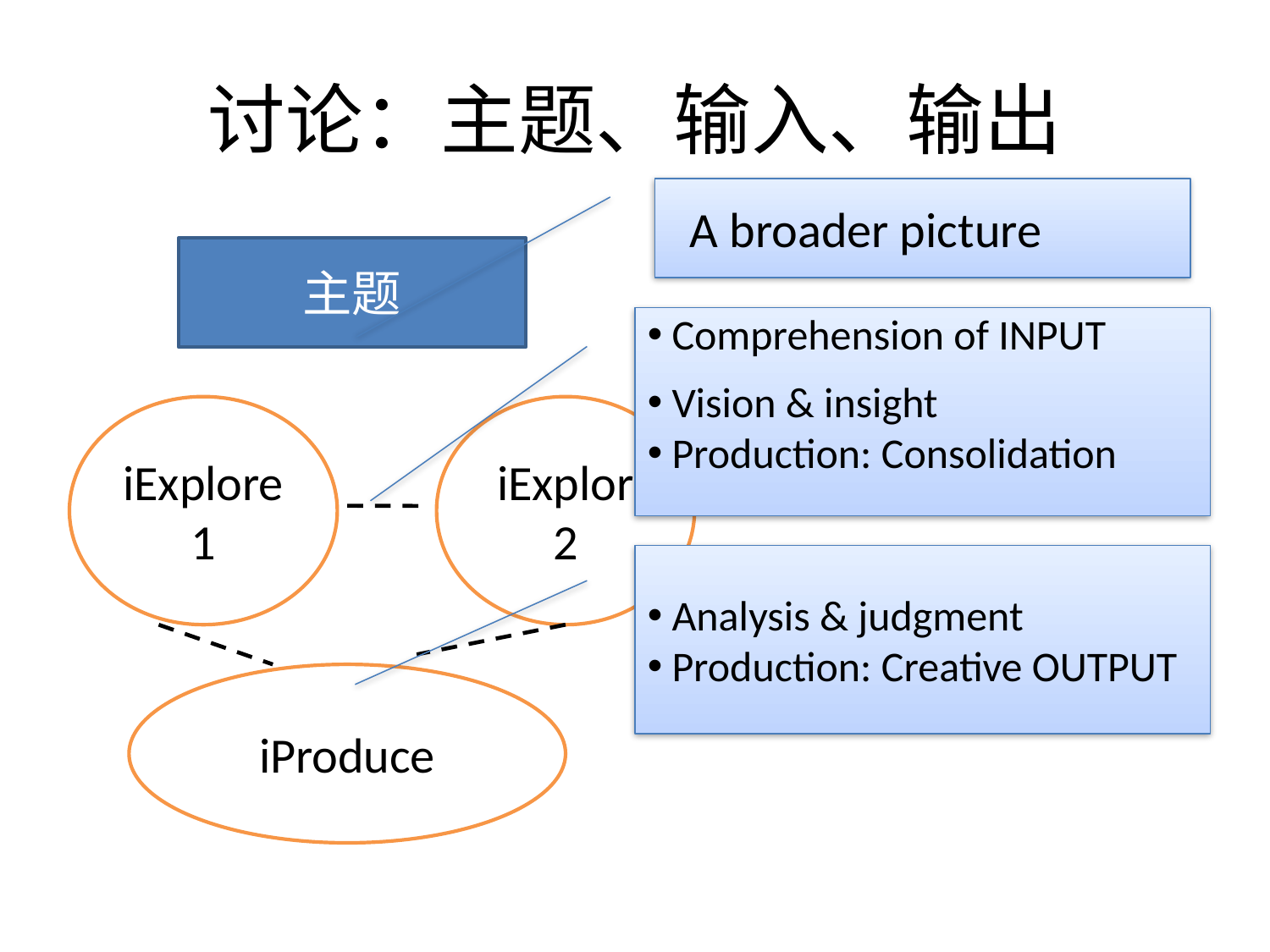

# 讨论：主题、输入、输出
  A broader picture

主题
 Comprehension of INPUT

 Vision & insight
 Production: Consolidation

iExplore 1
iExplor 2
iProduce
 Analysis & judgment
 Production: Creative OUTPUT